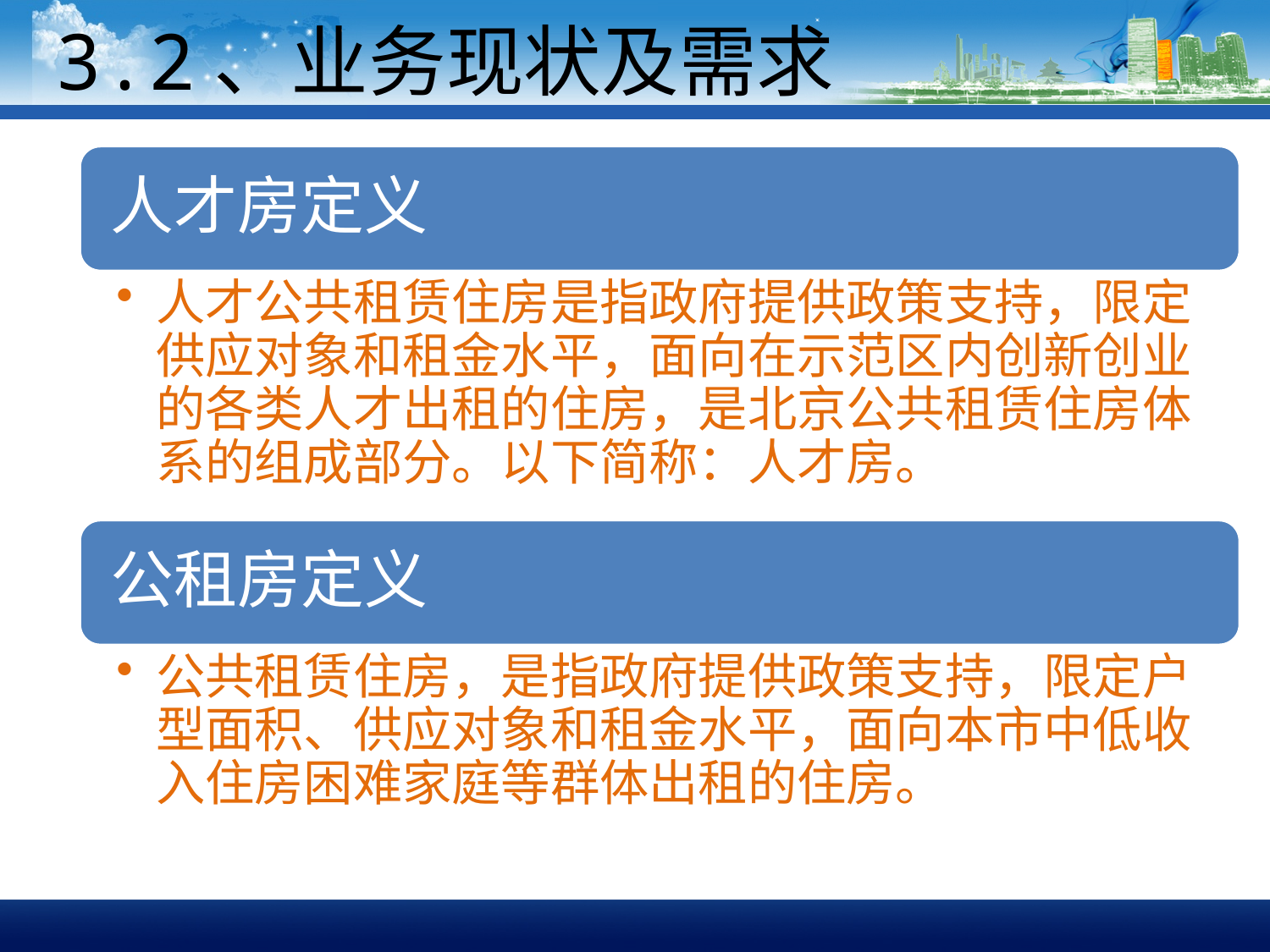

3.2、业务现状及需求
人才房定义
人才公共租赁住房是指政府提供政策支持，限定供应对象和租金水平，面向在示范区内创新创业的各类人才出租的住房，是北京公共租赁住房体系的组成部分。以下简称：人才房。
公租房定义
公共租赁住房，是指政府提供政策支持，限定户型面积、供应对象和租金水平，面向本市中低收入住房困难家庭等群体出租的住房。